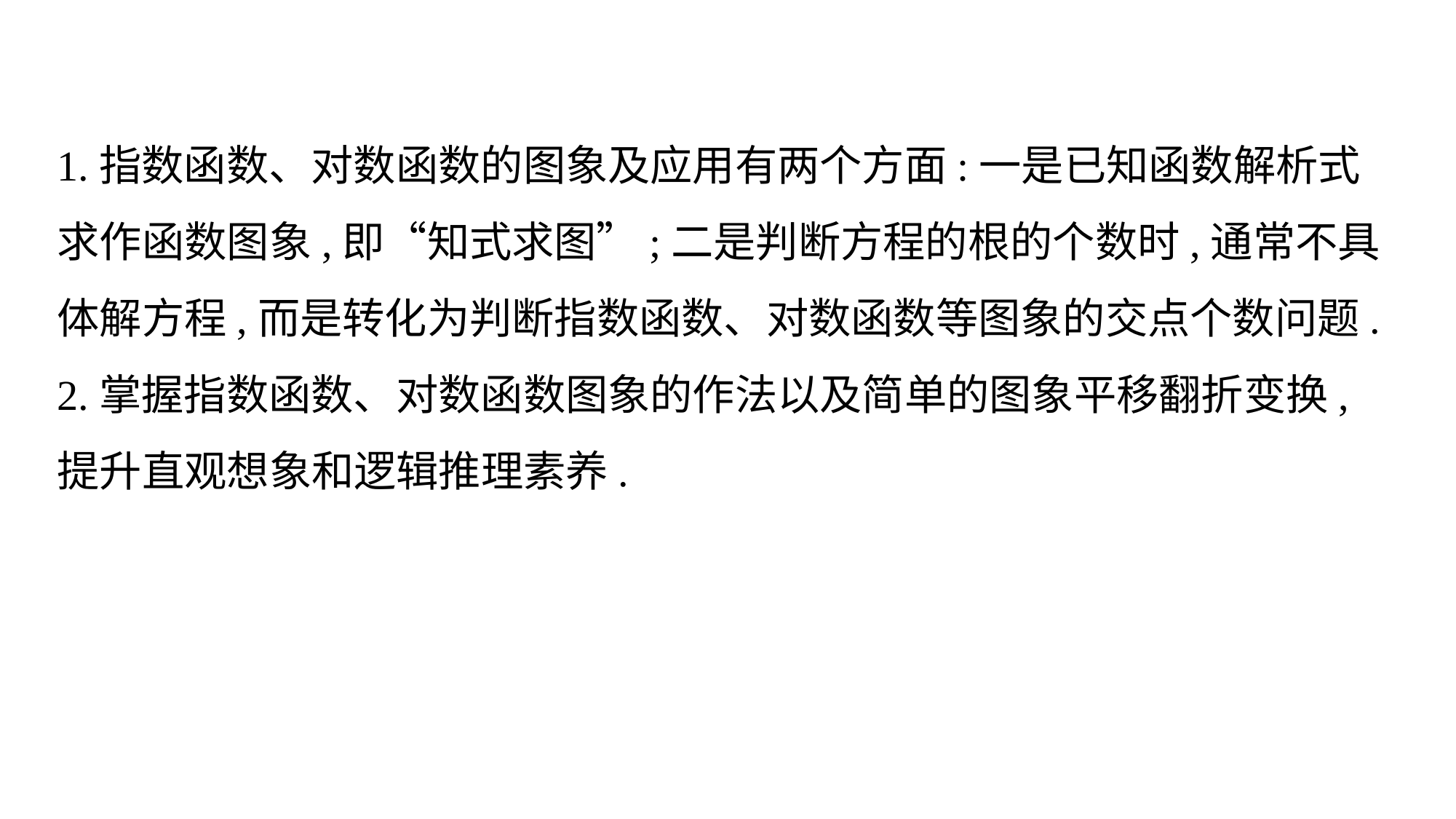

1.指数函数、对数函数的图象及应用有两个方面:一是已知函数解析式求作函数图象,即“知式求图”;二是判断方程的根的个数时,通常不具体解方程,而是转化为判断指数函数、对数函数等图象的交点个数问题.
2.掌握指数函数、对数函数图象的作法以及简单的图象平移翻折变换,提升直观想象和逻辑推理素养.